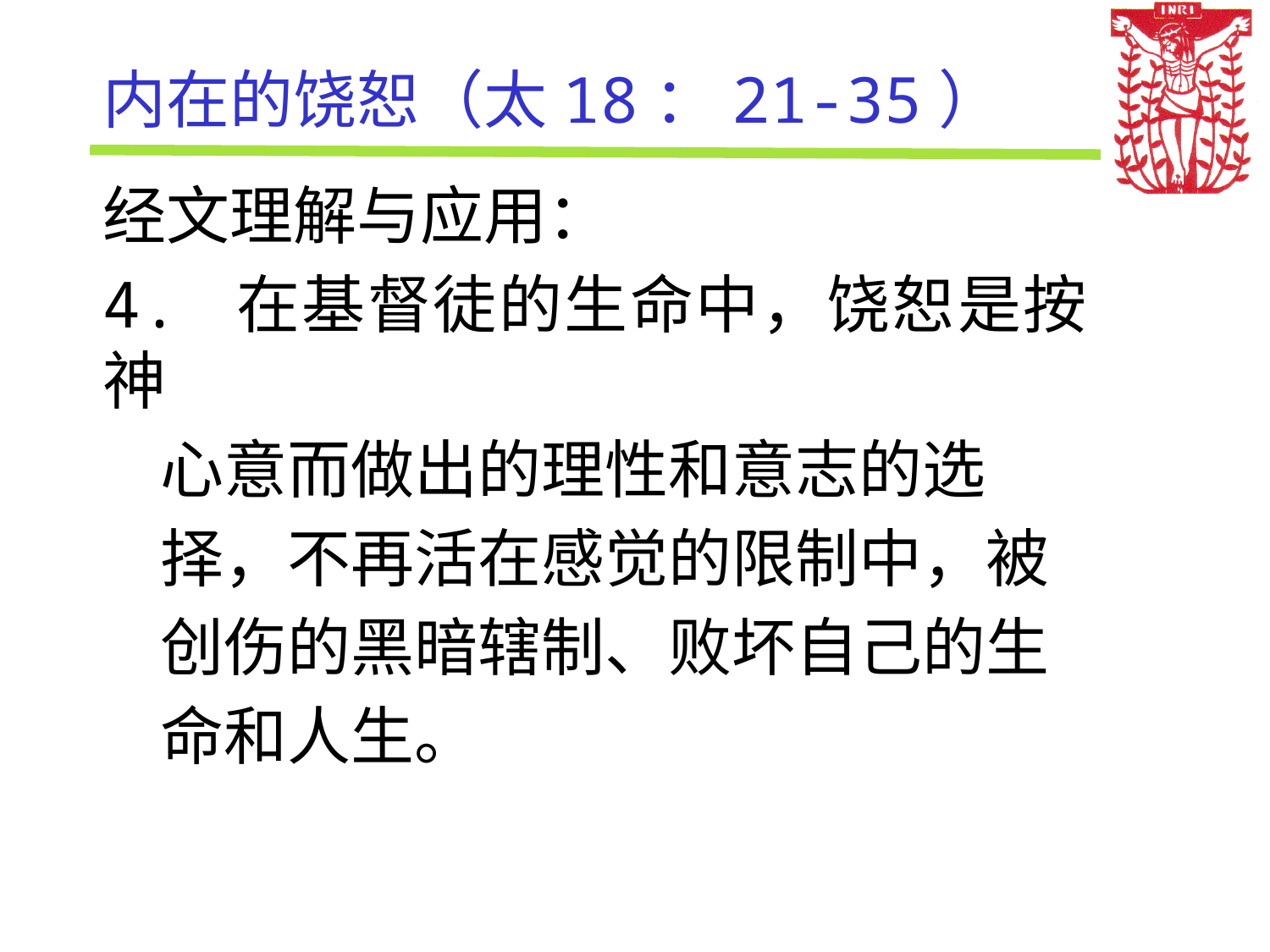

# 内在的饶恕（太18：21-35）
经文理解与应用：
4. 在基督徒的生命中，饶恕是按神
   心意而做出的理性和意志的选
   择，不再活在感觉的限制中，被
   创伤的黑暗辖制、败坏自己的生
   命和人生。